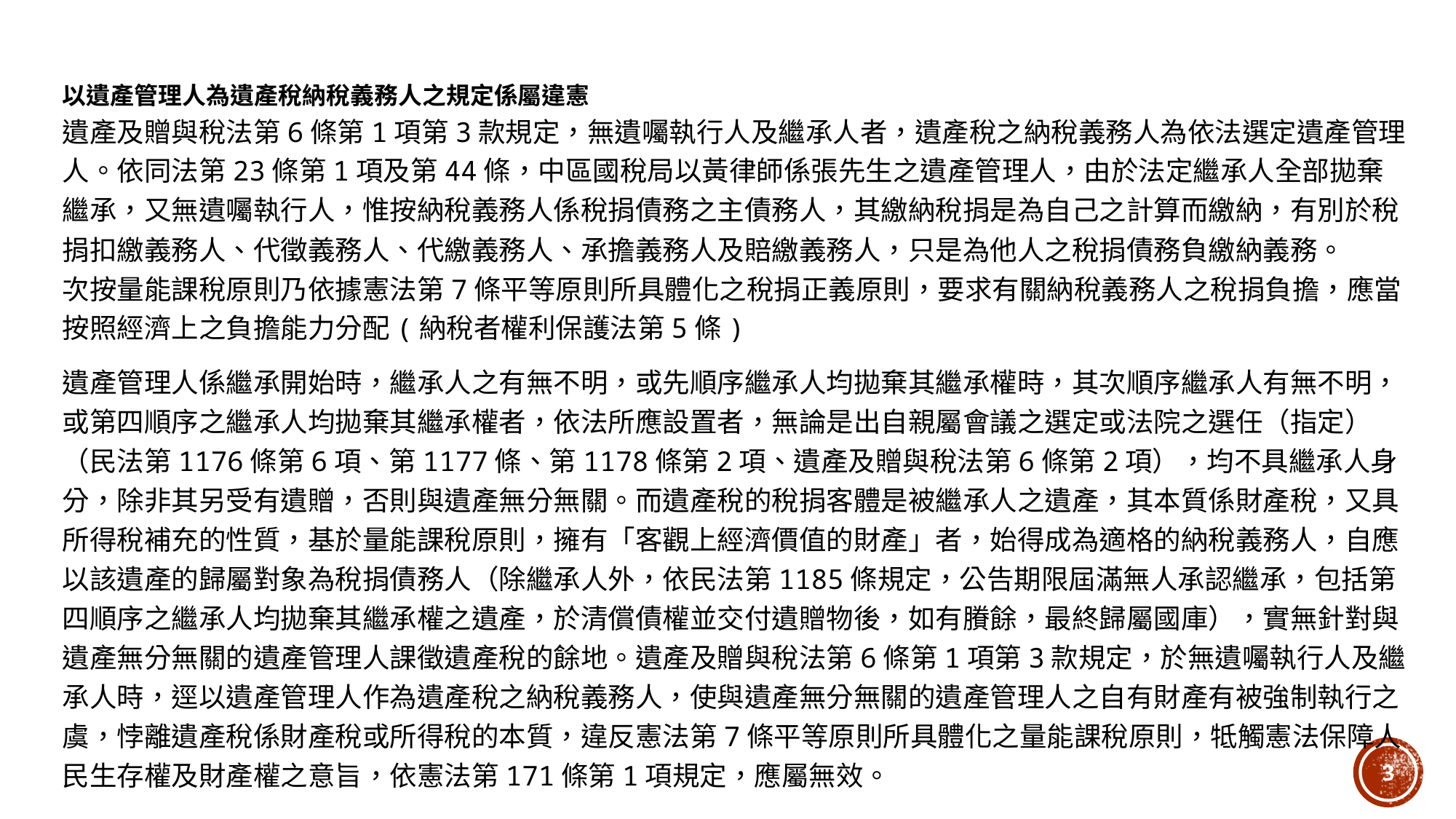

# 以遺產管理人為遺產稅納稅義務人之規定係屬違憲
遺產及贈與稅法第6條第1項第3款規定，無遺囑執行人及繼承人者，遺產稅之納稅義務人為依法選定遺產管理人。依同法第23條第1項及第44條，中區國稅局以黃律師係張先生之遺產管理人，由於法定繼承人全部拋棄繼承，又無遺囑執行人，惟按納稅義務人係稅捐債務之主債務人，其繳納稅捐是為自己之計算而繳納，有別於稅捐扣繳義務人、代徵義務人、代繳義務人、承擔義務人及賠繳義務人，只是為他人之稅捐債務負繳納義務。
次按量能課稅原則乃依據憲法第7條平等原則所具體化之稅捐正義原則，要求有關納稅義務人之稅捐負擔，應當按照經濟上之負擔能力分配(納稅者權利保護法第5條)
遺產管理人係繼承開始時，繼承人之有無不明，或先順序繼承人均拋棄其繼承權時，其次順序繼承人有無不明，或第四順序之繼承人均拋棄其繼承權者，依法所應設置者，無論是出自親屬會議之選定或法院之選任（指定）（民法第1176條第6項、第1177條、第1178條第2項、遺產及贈與稅法第6條第2項），均不具繼承人身分，除非其另受有遺贈，否則與遺產無分無關。而遺產稅的稅捐客體是被繼承人之遺產，其本質係財產稅，又具所得稅補充的性質，基於量能課稅原則，擁有「客觀上經濟價值的財產」者，始得成為適格的納稅義務人，自應以該遺產的歸屬對象為稅捐債務人（除繼承人外，依民法第1185條規定，公告期限屆滿無人承認繼承，包括第四順序之繼承人均拋棄其繼承權之遺產，於清償債權並交付遺贈物後，如有賸餘，最終歸屬國庫），實無針對與遺產無分無關的遺產管理人課徵遺產稅的餘地。遺產及贈與稅法第6條第1項第3款規定，於無遺囑執行人及繼承人時，逕以遺產管理人作為遺產稅之納稅義務人，使與遺產無分無關的遺產管理人之自有財產有被強制執行之虞，悖離遺產稅係財產稅或所得稅的本質，違反憲法第7條平等原則所具體化之量能課稅原則，牴觸憲法保障人民生存權及財產權之意旨，依憲法第171條第1項規定，應屬無效。
3